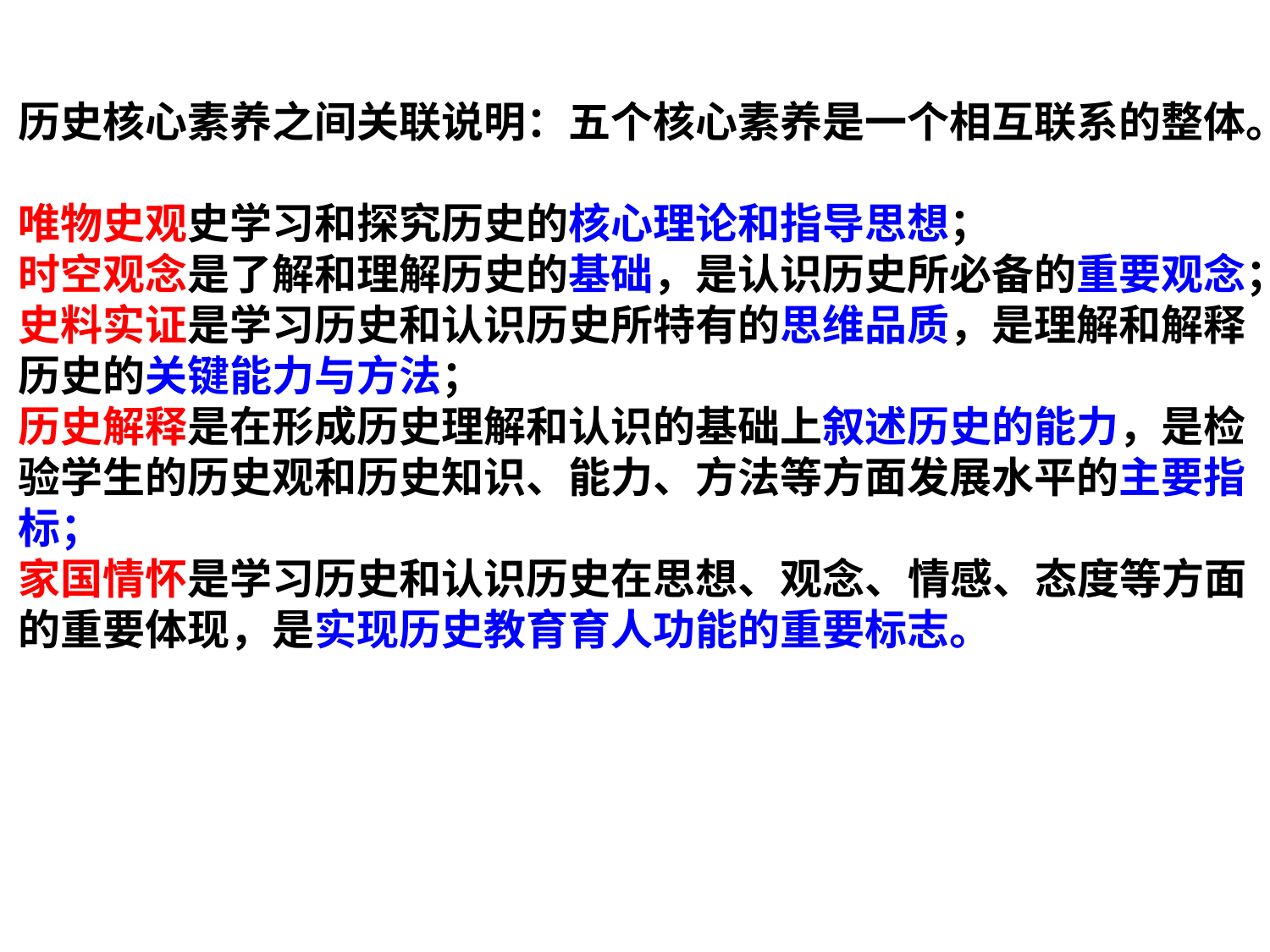

历史核心素养之间关联说明：五个核心素养是一个相互联系的整体。

唯物史观史学习和探究历史的核心理论和指导思想；
时空观念是了解和理解历史的基础，是认识历史所必备的重要观念；
史料实证是学习历史和认识历史所特有的思维品质，是理解和解释历史的关键能力与方法；
历史解释是在形成历史理解和认识的基础上叙述历史的能力，是检验学生的历史观和历史知识、能力、方法等方面发展水平的主要指标；
家国情怀是学习历史和认识历史在思想、观念、情感、态度等方面的重要体现，是实现历史教育育人功能的重要标志。